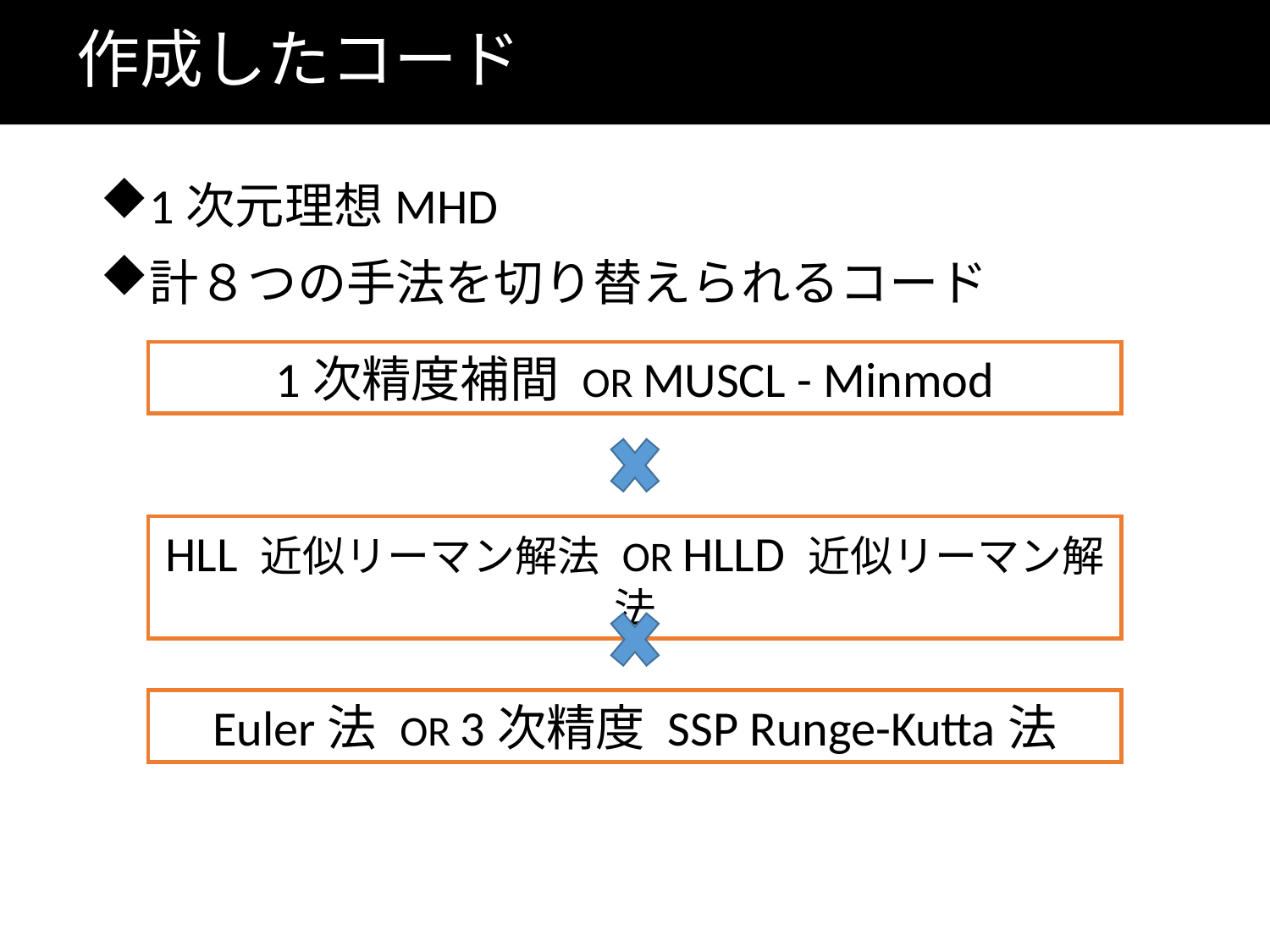

# 作成したコード
1次元理想MHD
計８つの手法を切り替えられるコード
1次精度補間 OR MUSCL - Minmod

HLL 近似リーマン解法 OR HLLD 近似リーマン解法

Euler法 OR 3次精度 SSP Runge-Kutta法